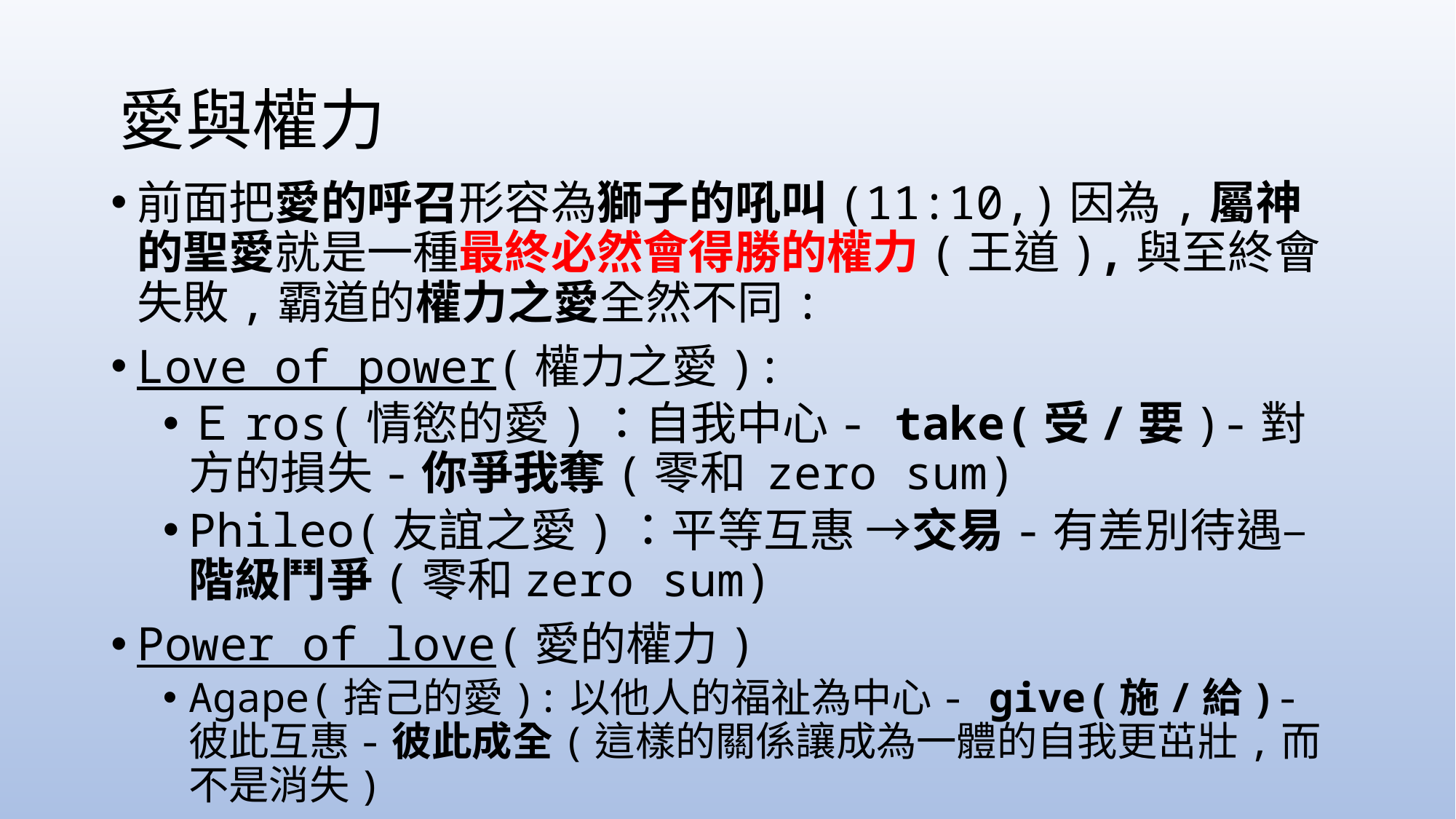

# 愛與權力
前面把愛的呼召形容為獅子的吼叫(11:10,)因為,屬神的聖愛就是一種最終必然會得勝的權力(王道),與至終會失敗,霸道的權力之愛全然不同:
Love of power(權力之愛):
Ｅros(情慾的愛)：自我中心- take(受/要)-對方的損失-你爭我奪(零和 zero sum)
Phileo(友誼之愛)：平等互惠 →交易-有差別待遇–階級鬥爭(零和zero sum)
Power of love(愛的權力)
Agape(捨己的愛):以他人的福祉為中心- give(施/給)-彼此互惠-彼此成全(這樣的關係讓成為一體的自我更茁壯,而不是消失)